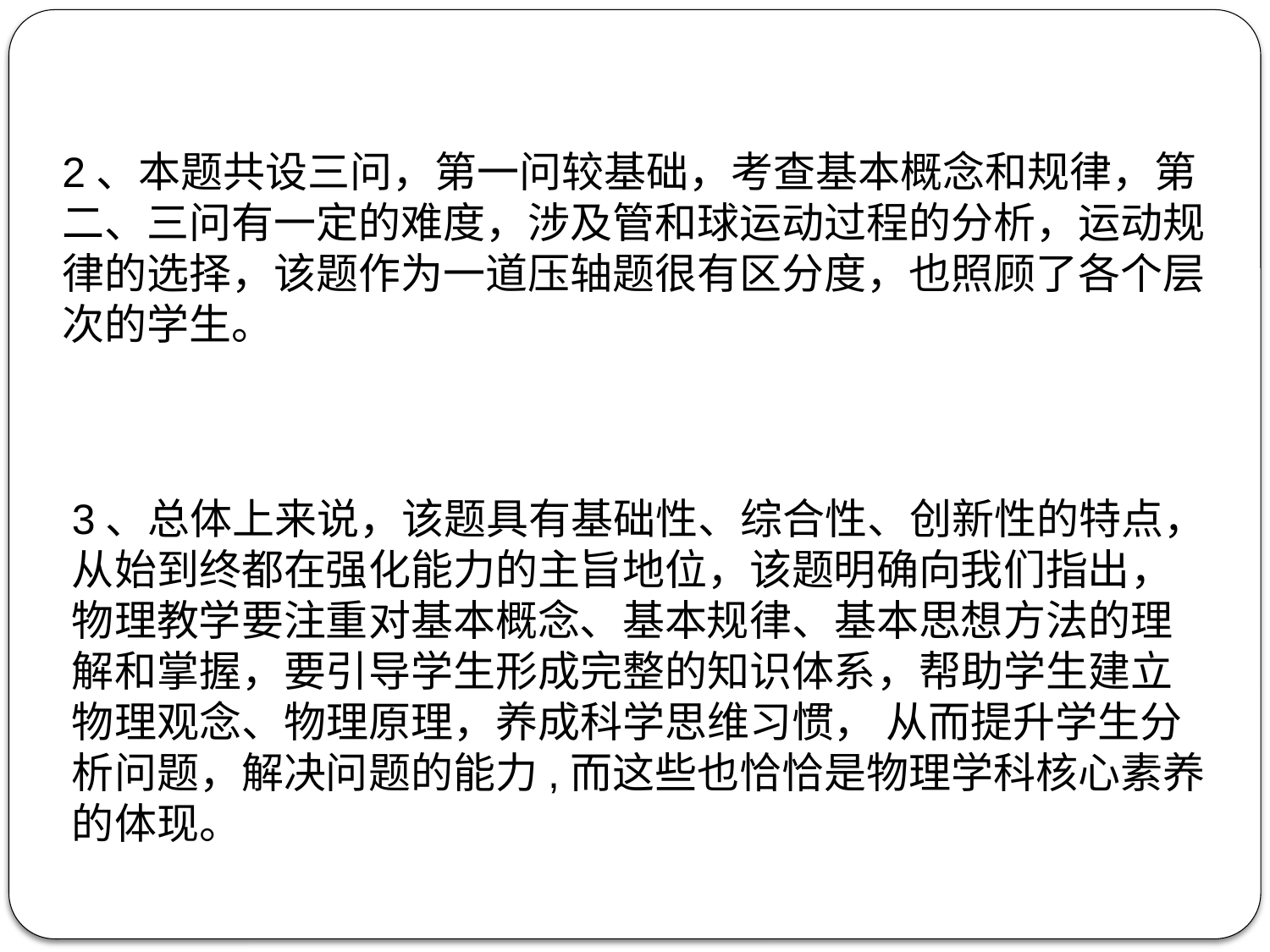

2、本题共设三问，第一问较基础，考查基本概念和规律，第二、三问有一定的难度，涉及管和球运动过程的分析，运动规律的选择，该题作为一道压轴题很有区分度，也照顾了各个层次的学生。
3、总体上来说，该题具有基础性、综合性、创新性的特点，从始到终都在强化能力的主旨地位，该题明确向我们指出，物理教学要注重对基本概念、基本规律、基本思想方法的理解和掌握，要引导学生形成完整的知识体系，帮助学生建立物理观念、物理原理，养成科学思维习惯， 从而提升学生分析问题，解决问题的能力,而这些也恰恰是物理学科核心素养的体现。